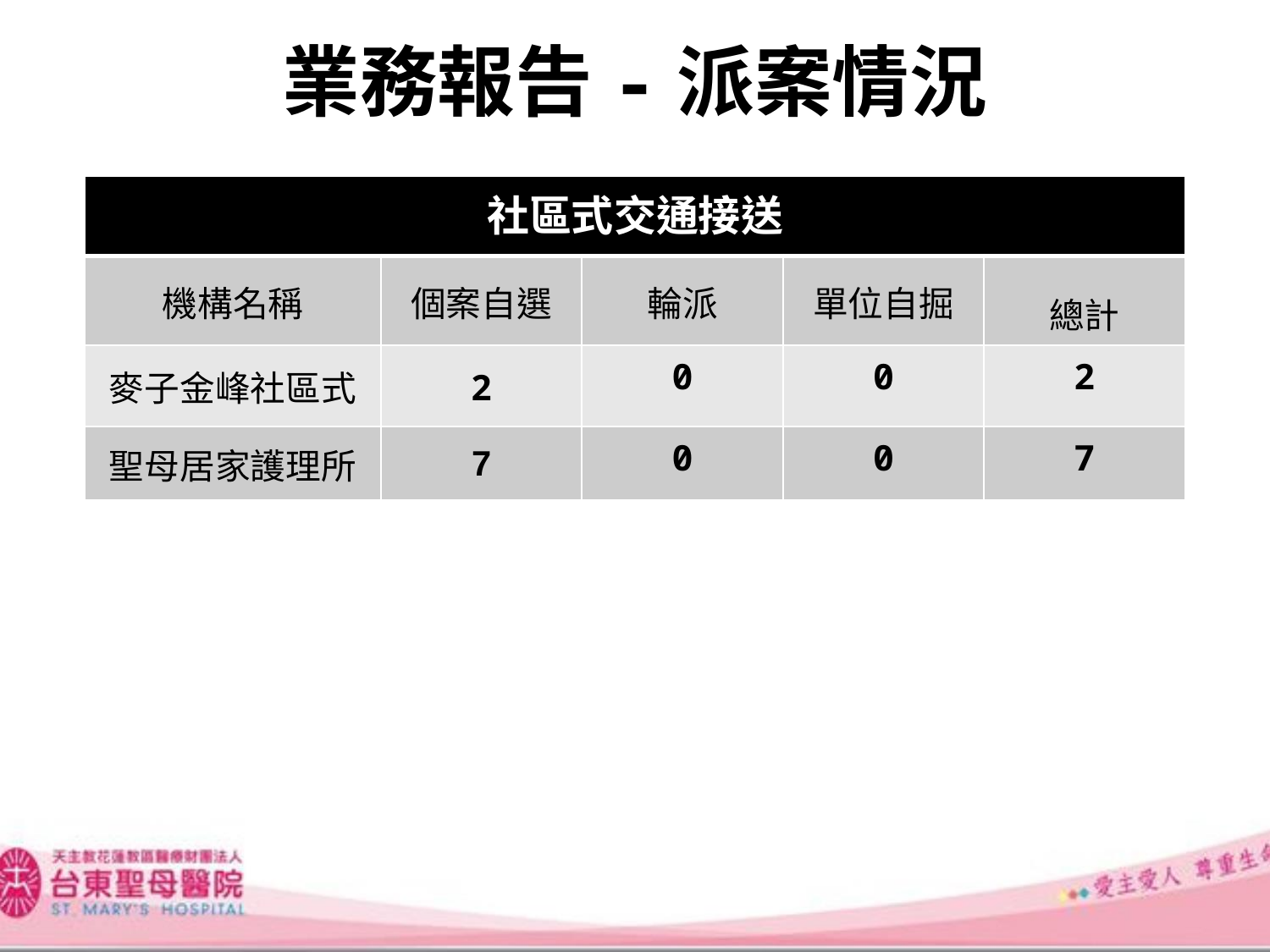

# 業務報告-派案情況
| 社區式交通接送 |  |  |  |  |
| --- | --- | --- | --- | --- |
| 機構名稱 | 個案自選 | 輪派 | 單位自掘 | 總計 |
| 麥子金峰社區式 | 2 | 0 | 0 | 2 |
| 聖母居家護理所 | 7 | 0 | 0 | 7 |